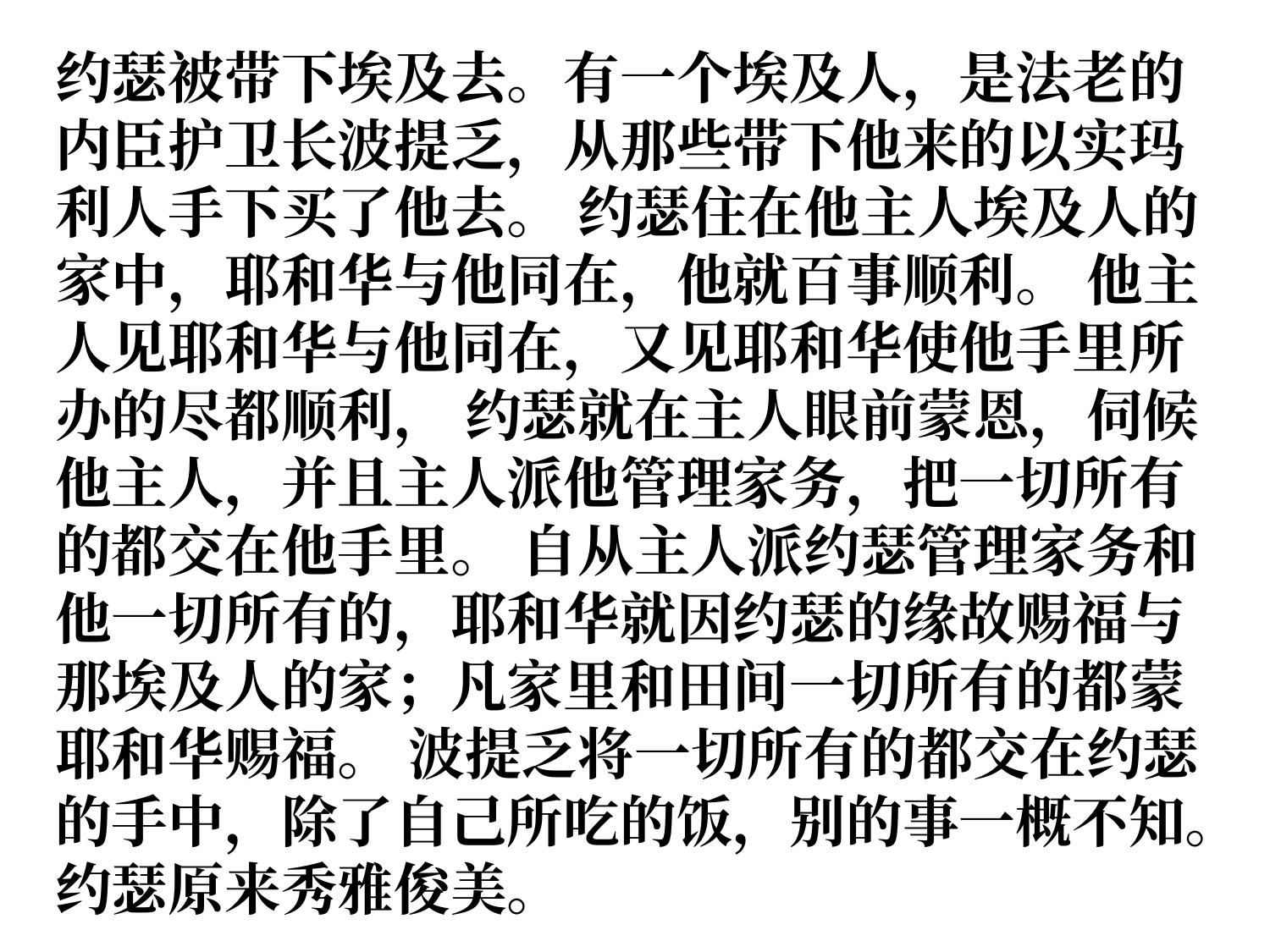

约瑟被带下埃及去。有一个埃及人，是法老的内臣护卫长波提乏，从那些带下他来的以实玛利人手下买了他去。 约瑟住在他主人埃及人的家中，耶和华与他同在，他就百事顺利。 他主人见耶和华与他同在，又见耶和华使他手里所办的尽都顺利， 约瑟就在主人眼前蒙恩，伺候他主人，并且主人派他管理家务，把一切所有的都交在他手里。 自从主人派约瑟管理家务和他一切所有的，耶和华就因约瑟的缘故赐福与那埃及人的家；凡家里和田间一切所有的都蒙耶和华赐福。 波提乏将一切所有的都交在约瑟的手中，除了自己所吃的饭，别的事一概不知。约瑟原来秀雅俊美。